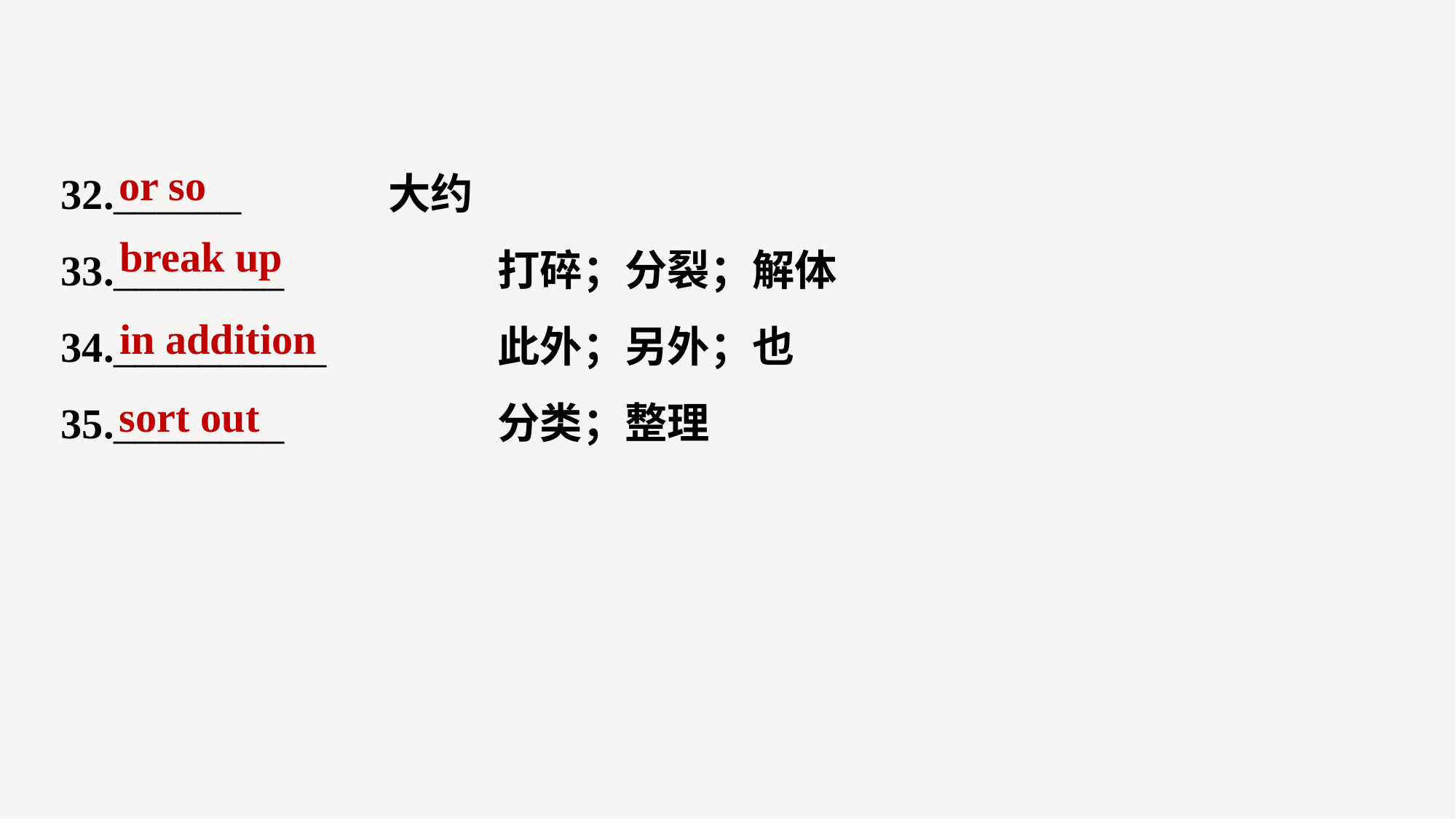

32.______ 		大约
33.________ 		打碎；分裂；解体
34.__________ 		此外；另外；也
35.________ 		分类；整理
or so
break up
in addition
sort out